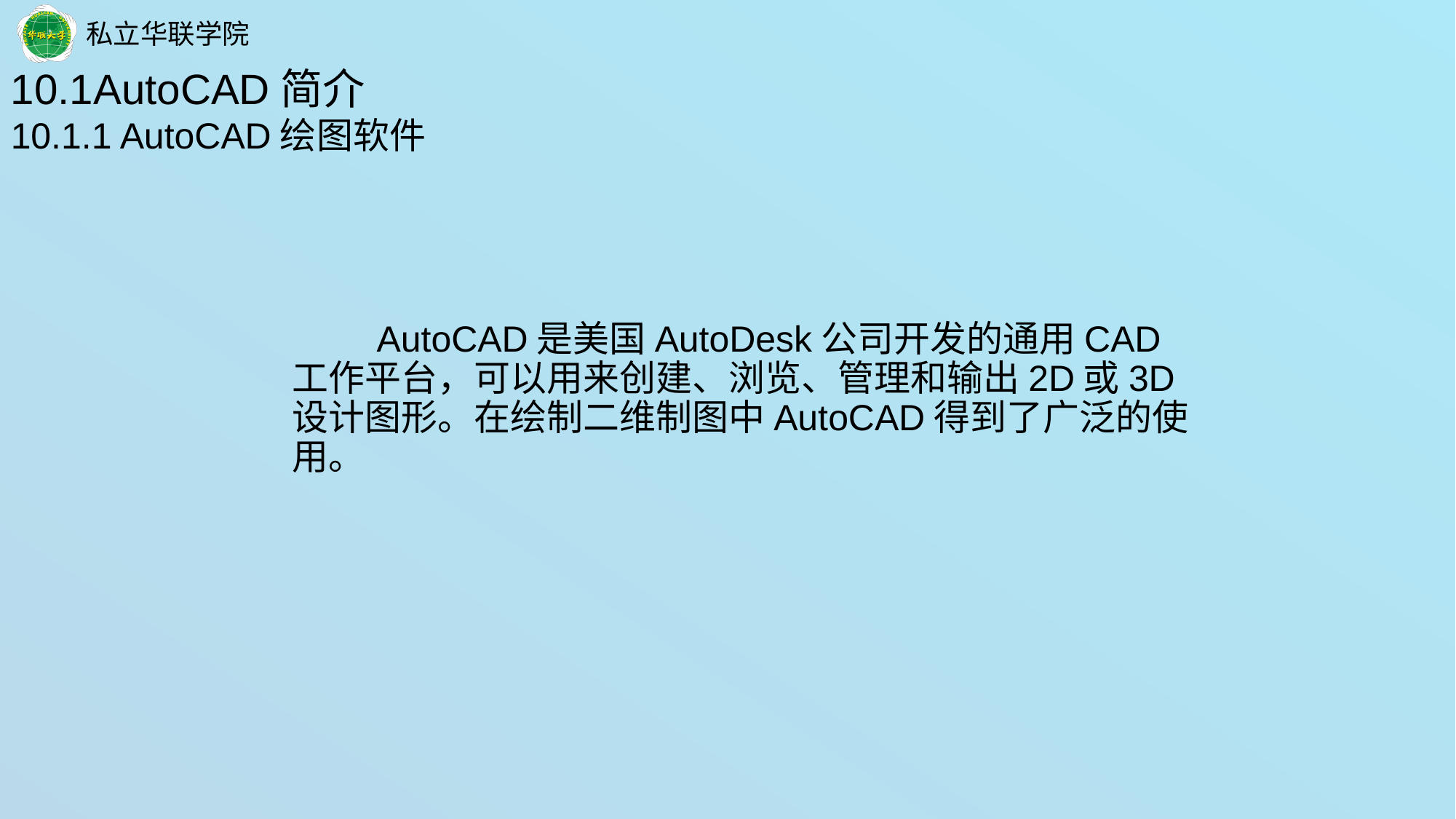

10.1AutoCAD简介
10.1.1 AutoCAD绘图软件
           AutoCAD是美国AutoDesk公司开发的通用CAD工作平台，可以用来创建、浏览、管理和输出2D或3D设计图形。在绘制二维制图中AutoCAD得到了广泛的使用。